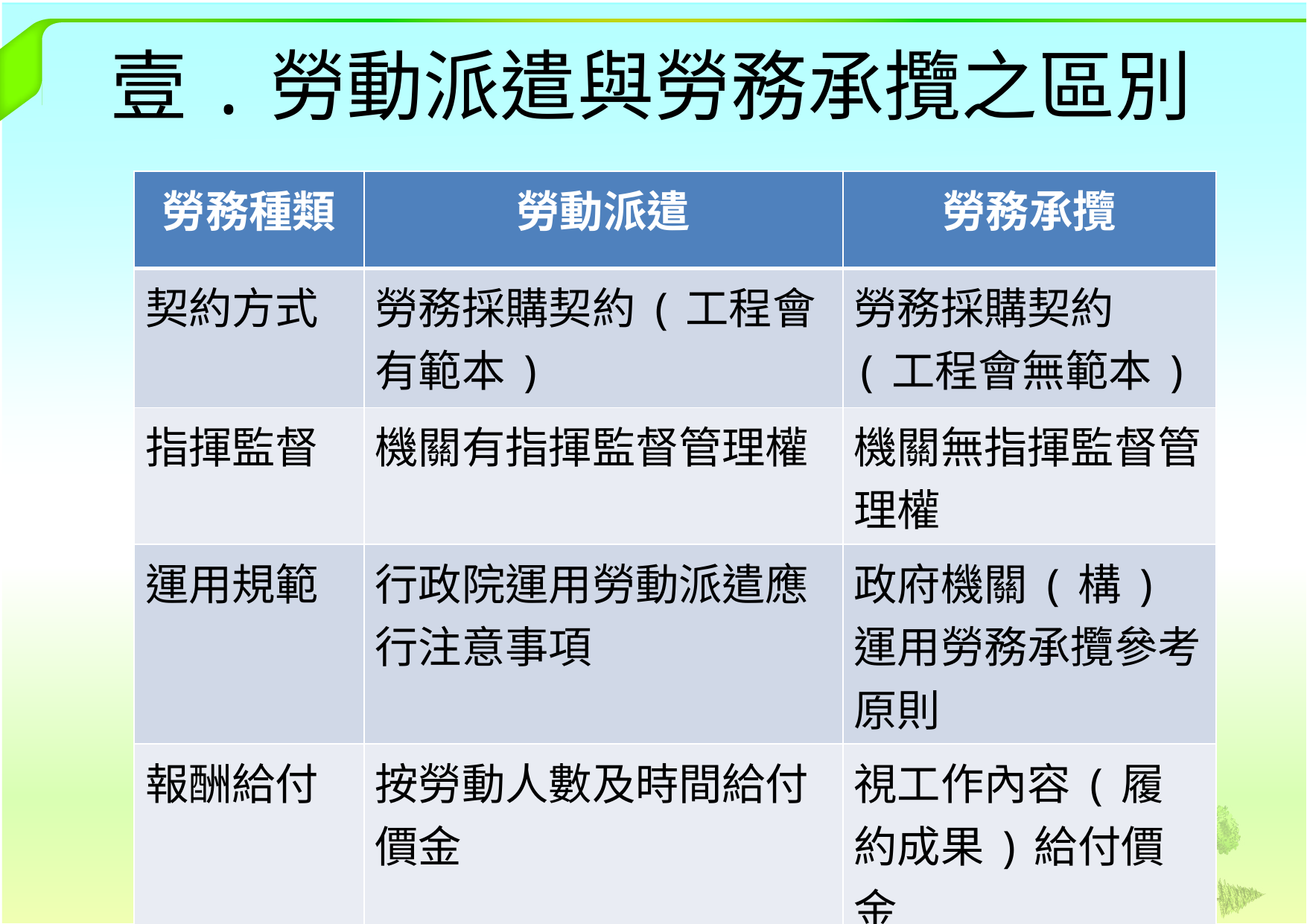

# 壹.勞動派遣與勞務承攬之區別
| 勞務種類 | 勞動派遣 | 勞務承攬 |
| --- | --- | --- |
| 契約方式 | 勞務採購契約(工程會有範本) | 勞務採購契約(工程會無範本) |
| 指揮監督 | 機關有指揮監督管理權 | 機關無指揮監督管理權 |
| 運用規範 | 行政院運用勞動派遣應行注意事項 | 政府機關(構)運用勞務承攬參考原則 |
| 報酬給付 | 按勞動人數及時間給付價金 | 視工作內容(履約成果)給付價金 |
| 工作範圍 | 較無具體明確項目 | 具體明確 |